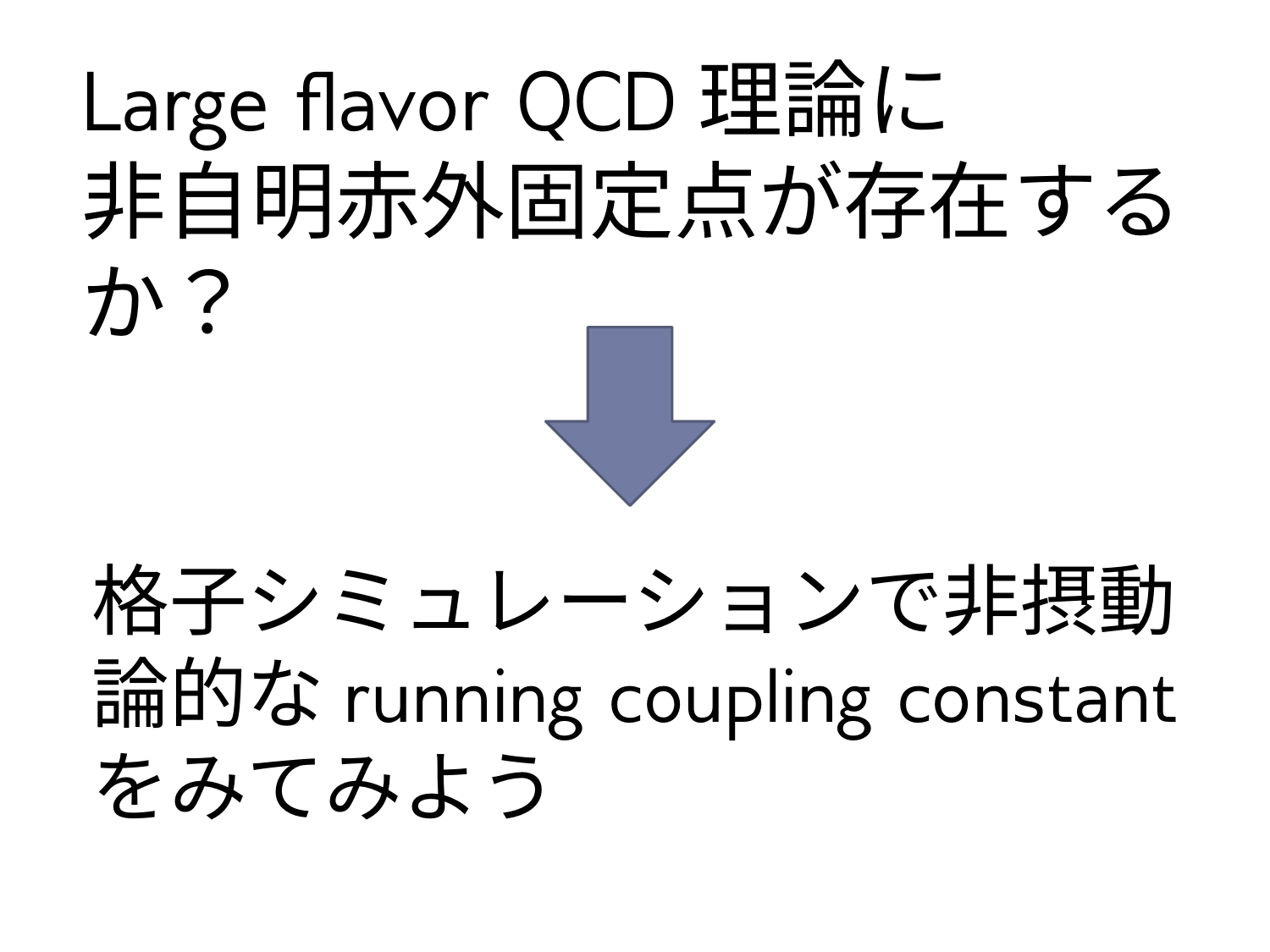

Large flavor QCD理論に
非自明赤外固定点が存在するか？

格子シミュレーションで非摂動論的なrunning coupling constantをみてみよう